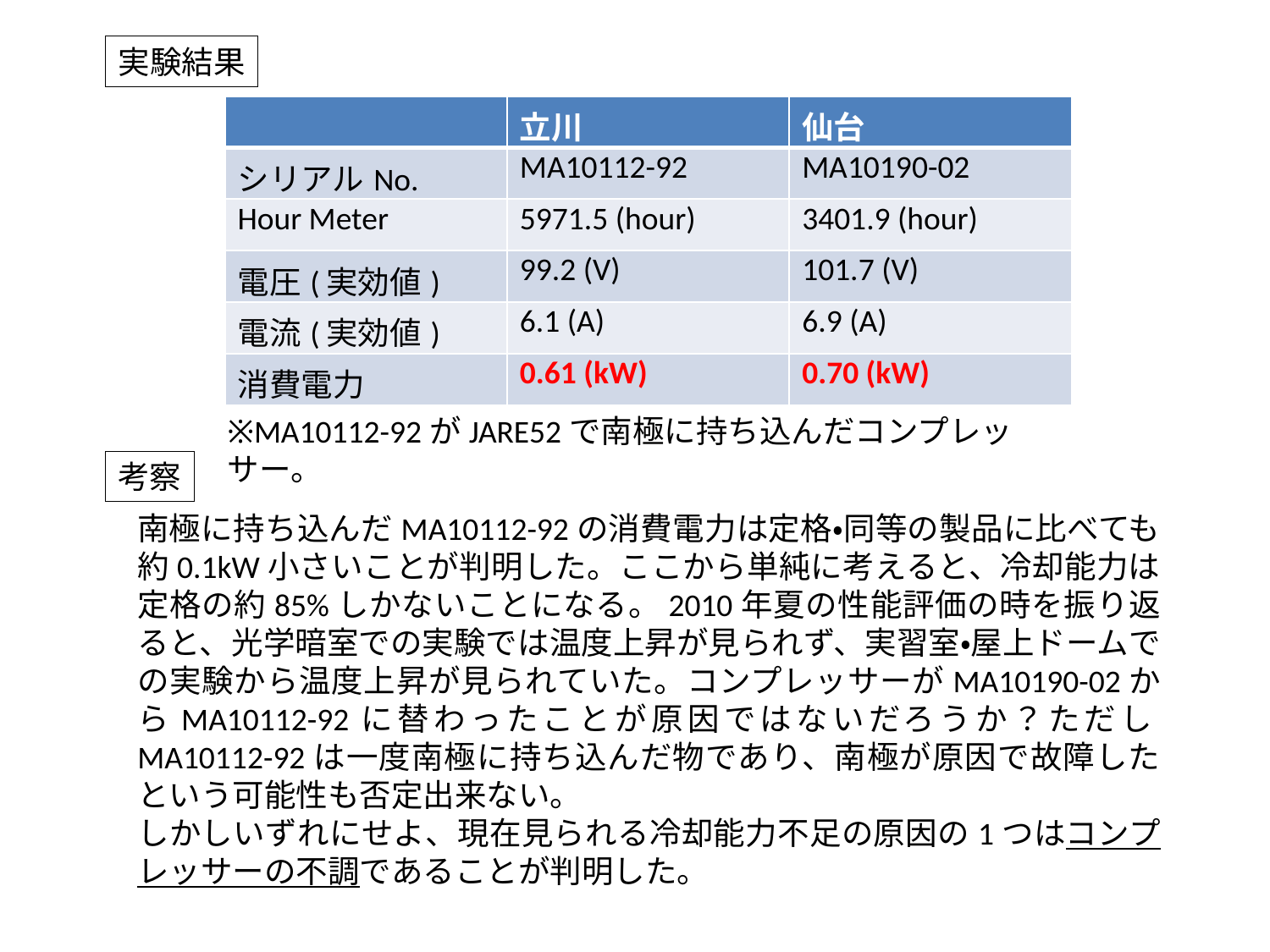

実験結果
|  | 立川 | 仙台 |
| --- | --- | --- |
| シリアルNo. | MA10112-92 | MA10190-02 |
| Hour Meter | 5971.5 (hour) | 3401.9 (hour) |
| 電圧(実効値) | 99.2 (V) | 101.7 (V) |
| 電流(実効値) | 6.1 (A) | 6.9 (A) |
| 消費電力 | 0.61 (kW) | 0.70 (kW) |
※MA10112-92がJARE52で南極に持ち込んだコンプレッサー。
考察
南極に持ち込んだMA10112-92の消費電力は定格・同等の製品に比べても約0.1kW小さいことが判明した。ここから単純に考えると、冷却能力は定格の約85%しかないことになる。2010年夏の性能評価の時を振り返ると、光学暗室での実験では温度上昇が見られず、実習室・屋上ドームでの実験から温度上昇が見られていた。コンプレッサーがMA10190-02からMA10112-92に替わったことが原因ではないだろうか？ただしMA10112-92は一度南極に持ち込んだ物であり、南極が原因で故障したという可能性も否定出来ない。
しかしいずれにせよ、現在見られる冷却能力不足の原因の1つはコンプレッサーの不調であることが判明した。